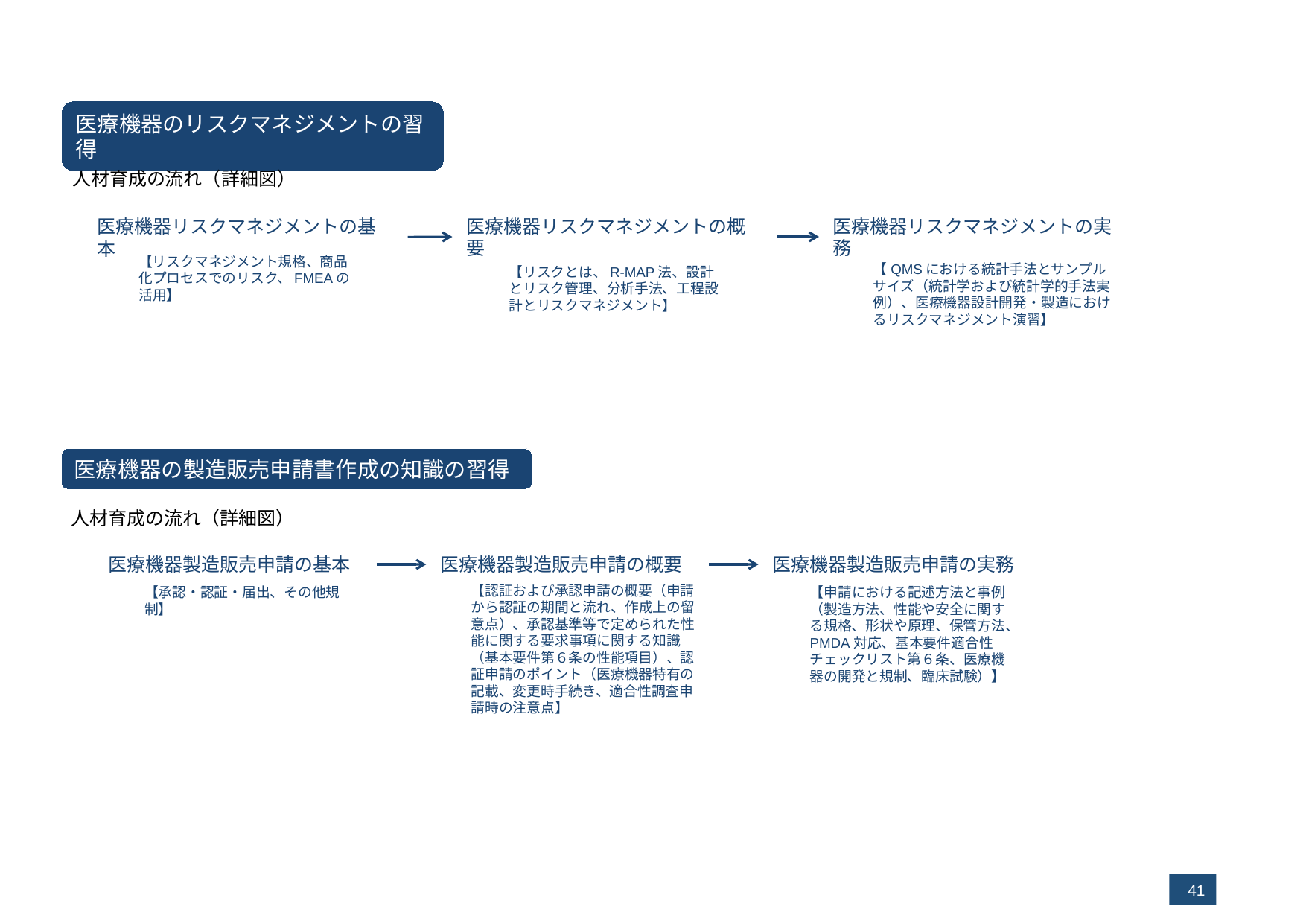

医療機器のリスクマネジメントの習得
人材育成の流れ（詳細図）
医療機器リスクマネジメントの概要
医療機器リスクマネジメントの実務
医療機器リスクマネジメントの基本
【QMSにおける統計手法とサンプルサイズ（統計学および統計学的手法実例）、医療機器設計開発・製造におけるリスクマネジメント演習】
【リスクマネジメント規格、商品化プロセスでのリスク、FMEAの活用】
【リスクとは、R-MAP法、設計とリスク管理、分析手法、工程設計とリスクマネジメント】
医療機器の製造販売申請書作成の知識の習得
人材育成の流れ（詳細図）
医療機器製造販売申請の基本
医療機器製造販売申請の概要
医療機器製造販売申請の実務
【申請における記述方法と事例（製造方法、性能や安全に関する規格、形状や原理、保管方法、PMDA対応、基本要件適合性チェックリスト第６条、医療機器の開発と規制、臨床試験）】
【認証および承認申請の概要（申請から認証の期間と流れ、作成上の留意点）、承認基準等で定められた性能に関する要求事項に関する知識（基本要件第６条の性能項目）、認証申請のポイント（医療機器特有の記載、変更時手続き、適合性調査申請時の注意点】
【承認・認証・届出、その他規制】
41